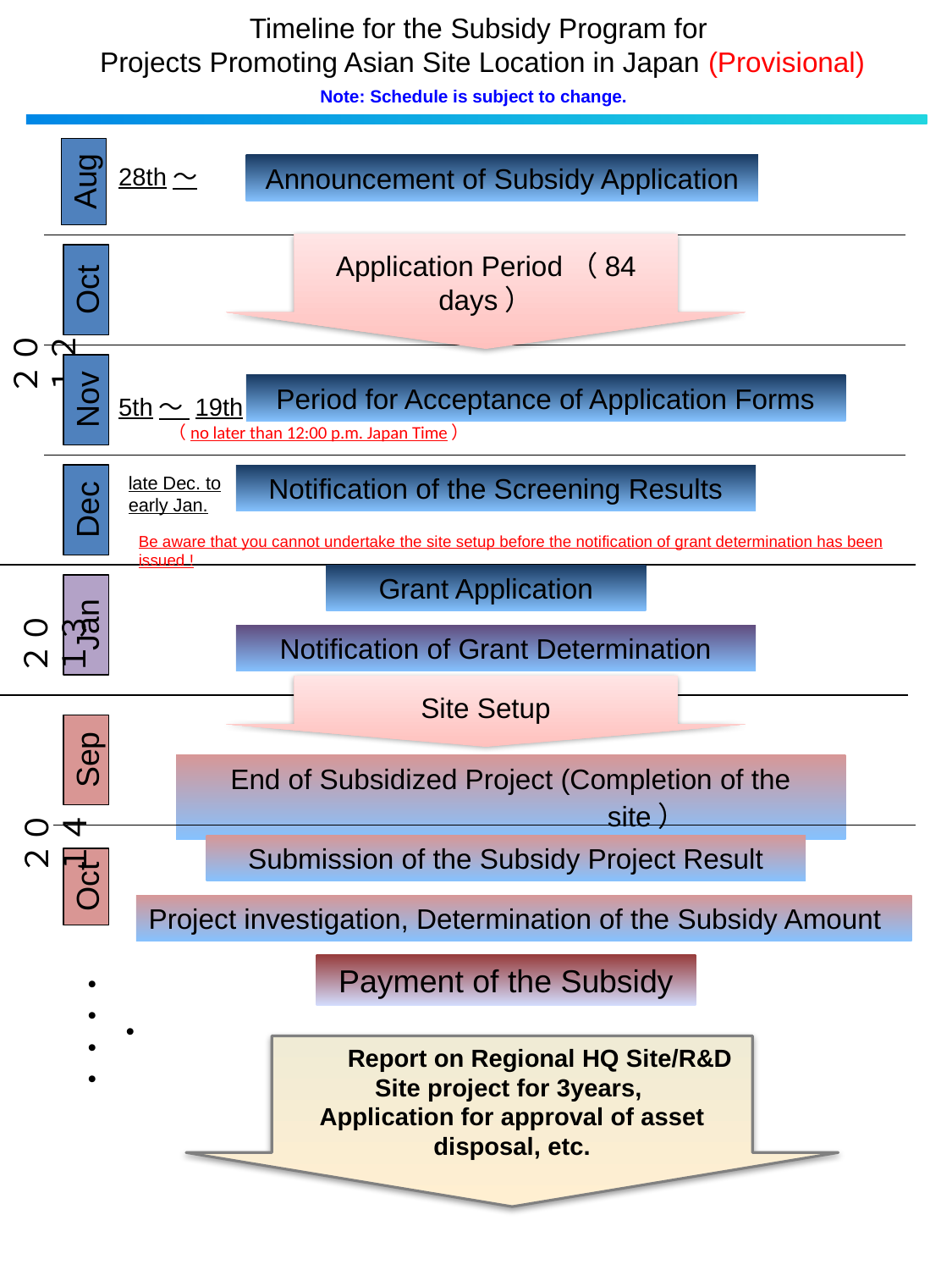

Timeline for the Subsidy Program for
Projects Promoting Asian Site Location in Japan (Provisional)
Note: Schedule is subject to change.

Aug
Oct
Jan
28th～
Announcement of Subsidy Application

Application Period（84 days）
２０１２
Nov
Period for Acceptance of Application Forms
5th～ 19th
（no later than 12:00 p.m. Japan Time）
Dec
late Dec. to early Jan.
Notification of the Screening Results
Be aware that you cannot undertake the site setup before the notification of grant determination has been issued !
Grant Application
２０１３
Notification of Grant Determination

Site Setup
Sep
Oct
End of Subsidized Project (Completion of the site）
２０１４
Submission of the Subsidy Project Result
Project investigation, Determination of the Subsidy Amount
Payment of the Subsidy
・・・・・
　　Report on Regional HQ Site/R&D Site project for 3years,
Application for approval of asset disposal, etc.